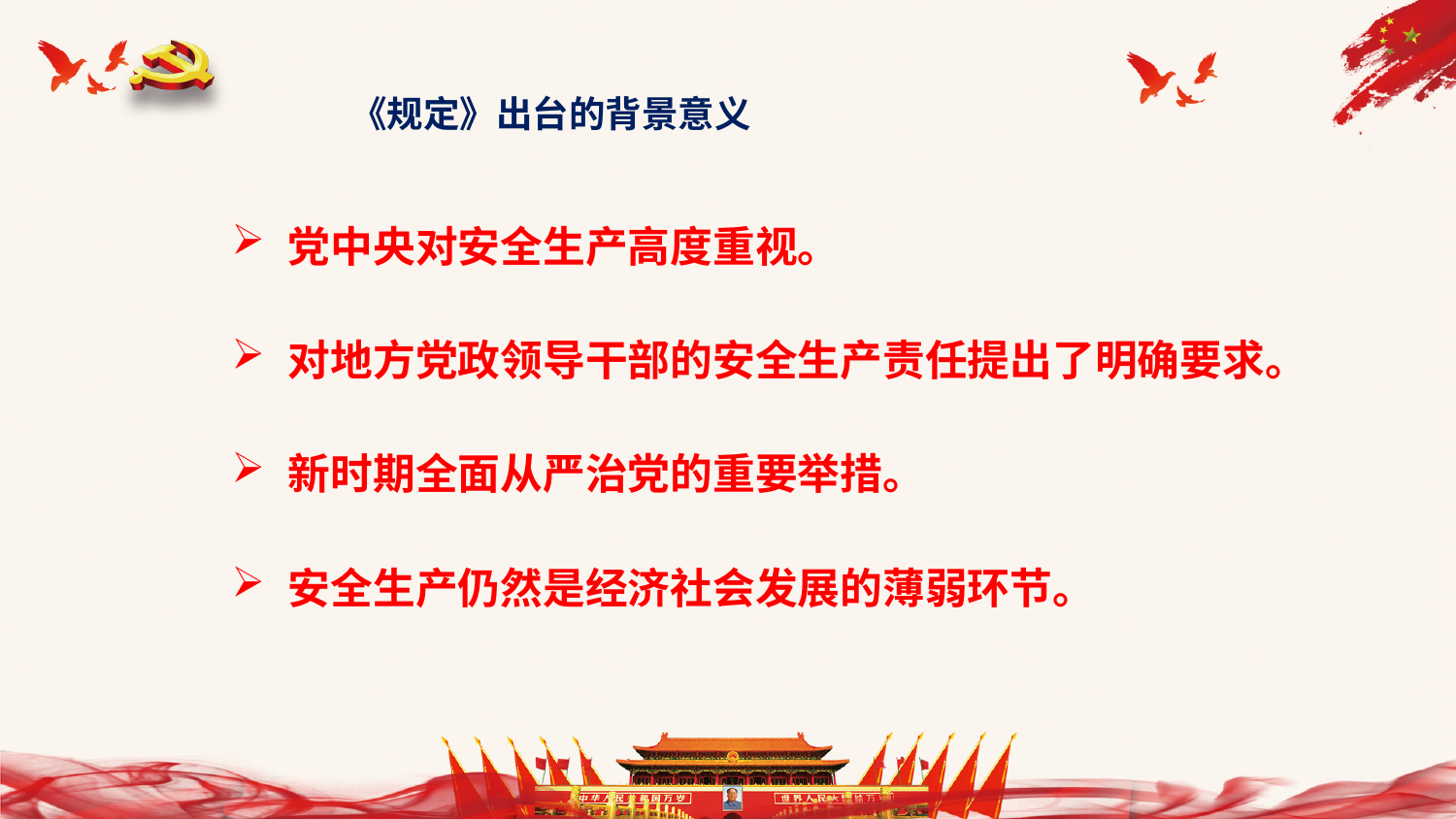

《规定》出台的背景意义
党中央对安全生产高度重视。
对地方党政领导干部的安全生产责任提出了明确要求。
新时期全面从严治党的重要举措。
安全生产仍然是经济社会发展的薄弱环节。